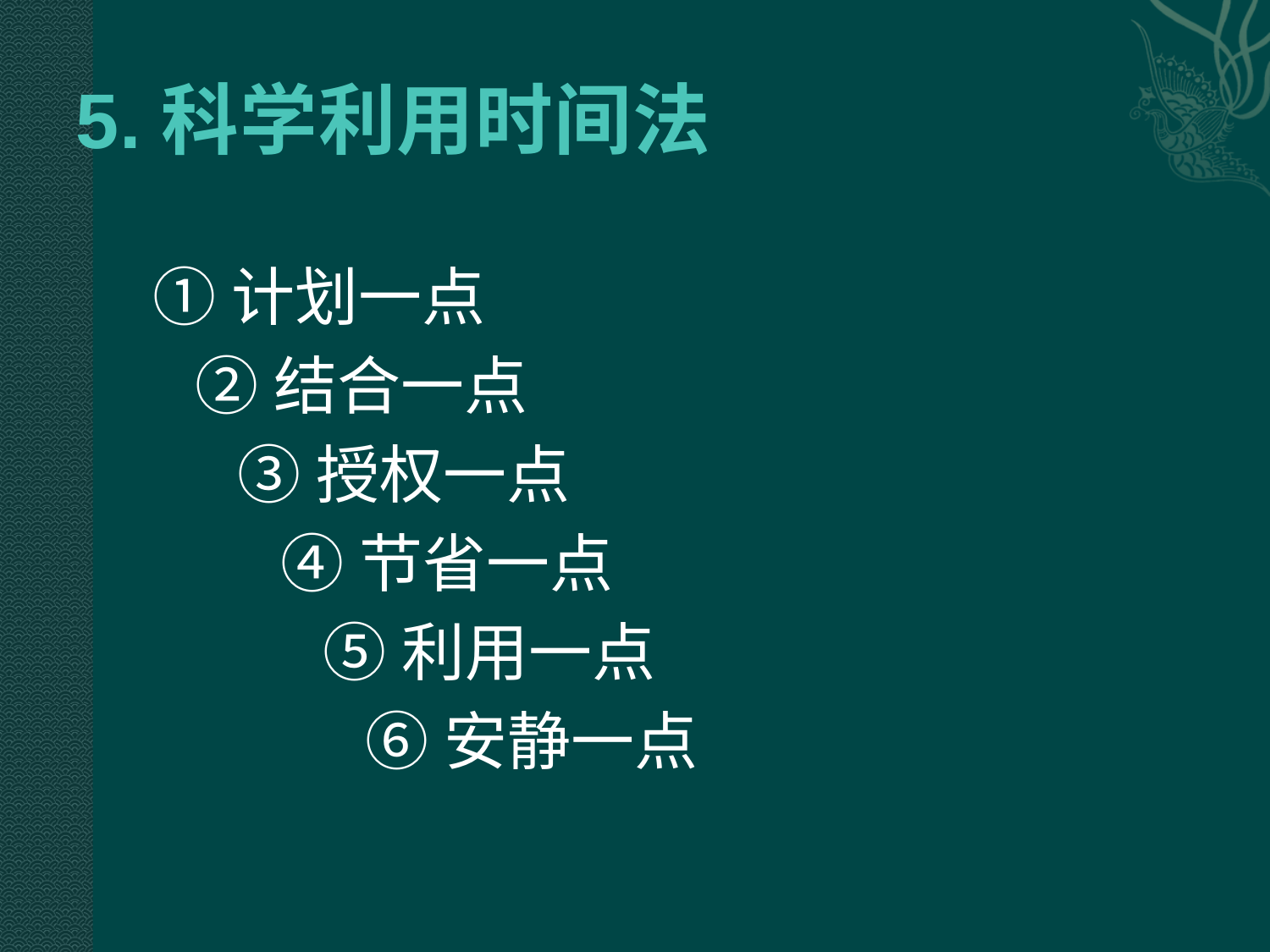

# 5.科学利用时间法
①计划一点
   ②结合一点
      ③授权一点
         ④节省一点
            ⑤利用一点
               ⑥安静一点